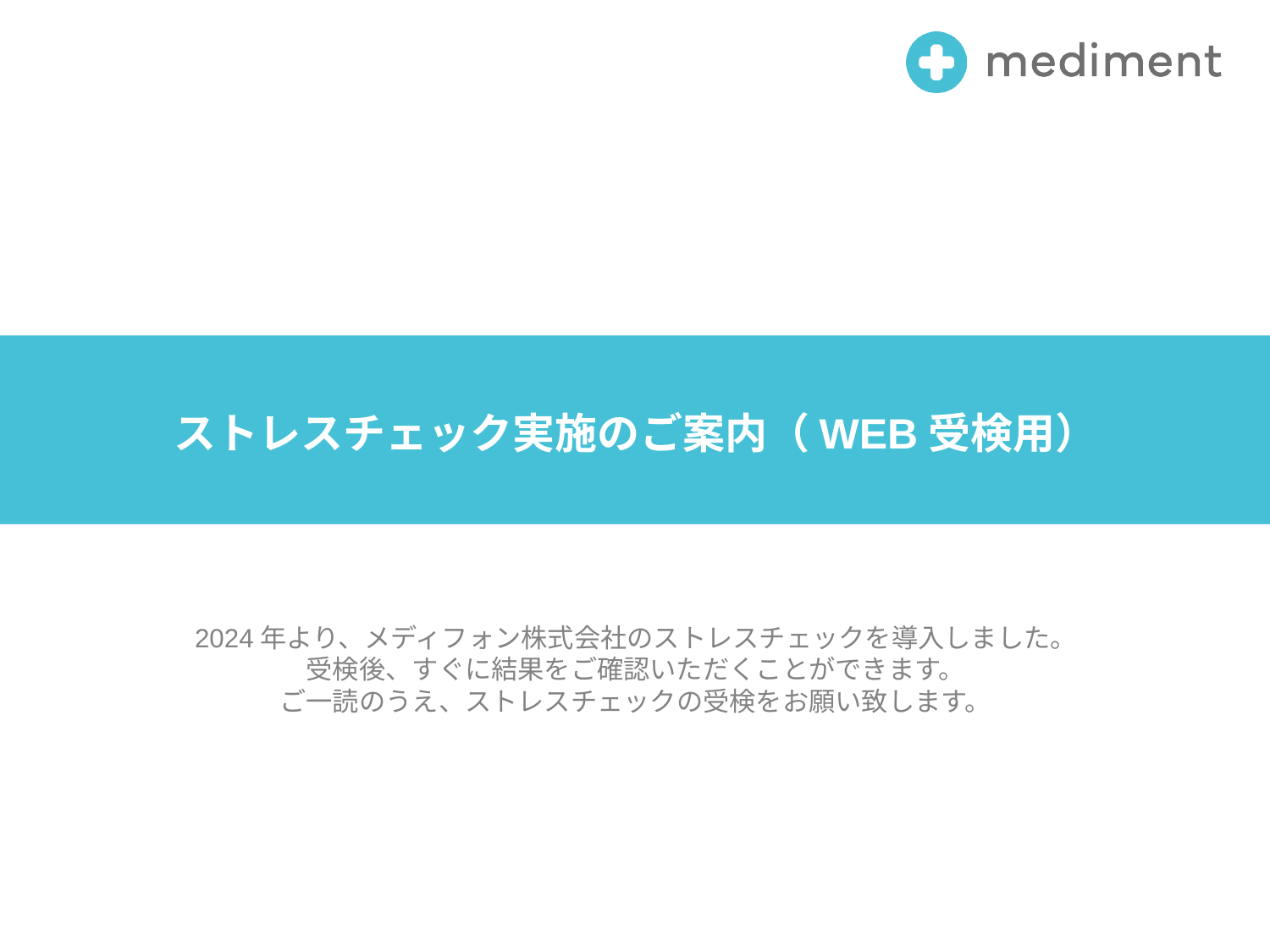

ストレスチェック実施のご案内（WEB受検用）

2024年より、メディフォン株式会社のストレスチェックを導入しました。
受検後、すぐに結果をご確認いただくことができます。
ご一読のうえ、ストレスチェックの受検をお願い致します。